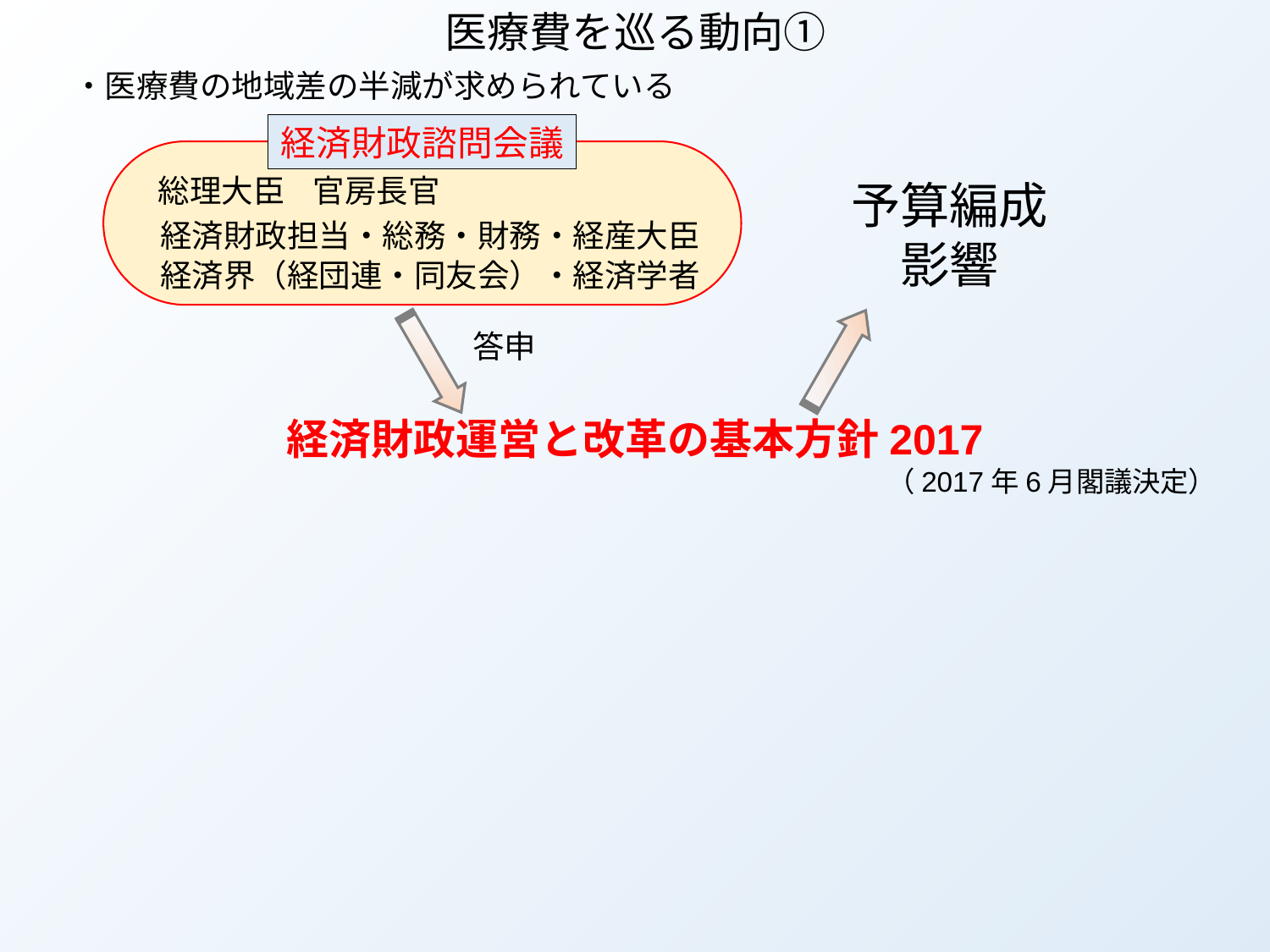

医療費を巡る動向①
・医療費の地域差の半減が求められている
経済財政諮問会議

総理大臣
官房長官
予算編成
　影響
経済財政担当・総務・財務・経産大臣
経済界（経団連・同友会）・経済学者
答申

経済財政運営と改革の基本方針2017
（2017年6月閣議決定）